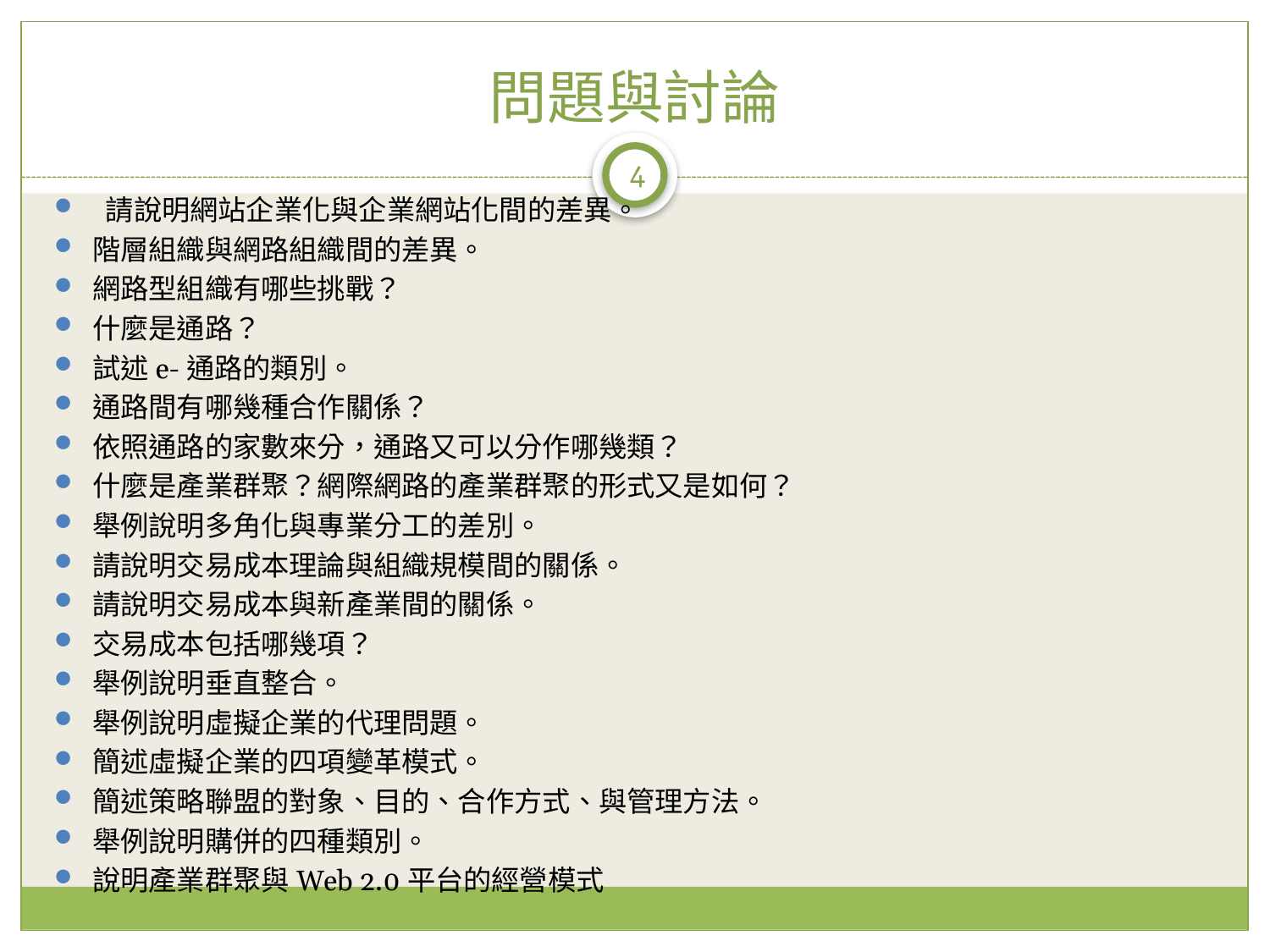

# 問題與討論
4
 請說明網站企業化與企業網站化間的差異。
階層組織與網路組織間的差異。
網路型組織有哪些挑戰？
什麼是通路？
試述e-通路的類別。
通路間有哪幾種合作關係？
依照通路的家數來分，通路又可以分作哪幾類？
什麼是產業群聚？網際網路的產業群聚的形式又是如何？
舉例說明多角化與專業分工的差別。
請說明交易成本理論與組織規模間的關係。
請說明交易成本與新產業間的關係。
交易成本包括哪幾項？
舉例說明垂直整合。
舉例說明虛擬企業的代理問題。
簡述虛擬企業的四項變革模式。
簡述策略聯盟的對象、目的、合作方式、與管理方法。
舉例說明購併的四種類別。
說明產業群聚與Web 2.0平台的經營模式